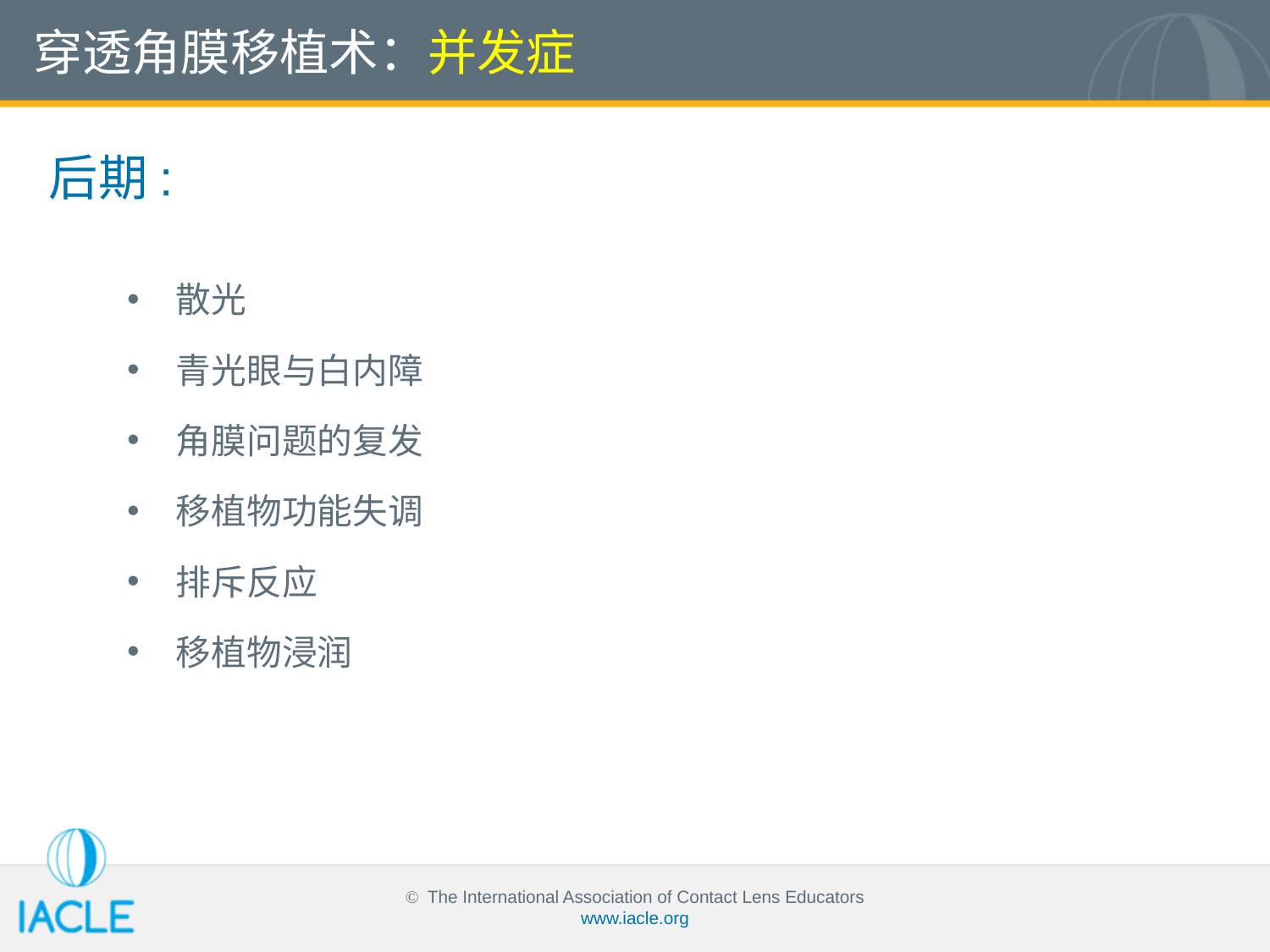

穿透角膜移植术：并发症
后期:
散光
青光眼与白内障
角膜问题的复发
移植物功能失调
排斥反应
移植物浸润